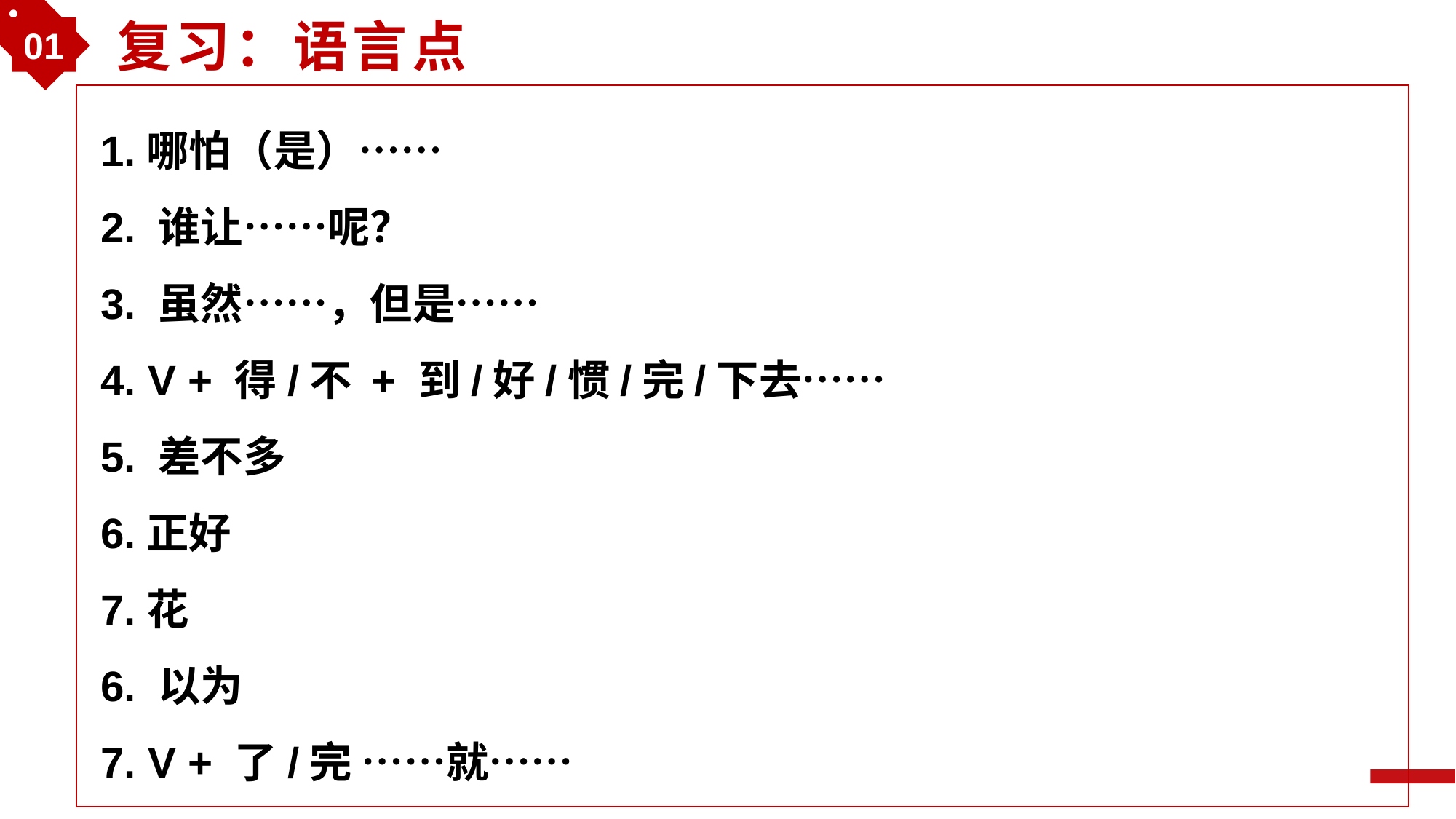

01
复习：语言点

1.哪怕（是）……
2. 谁让……呢？
3. 虽然……，但是……
4. V + 得/不 + 到/好/惯/完/下去……
5. 差不多
6.正好
7.花
6. 以为
7. V + 了/完 ……就……